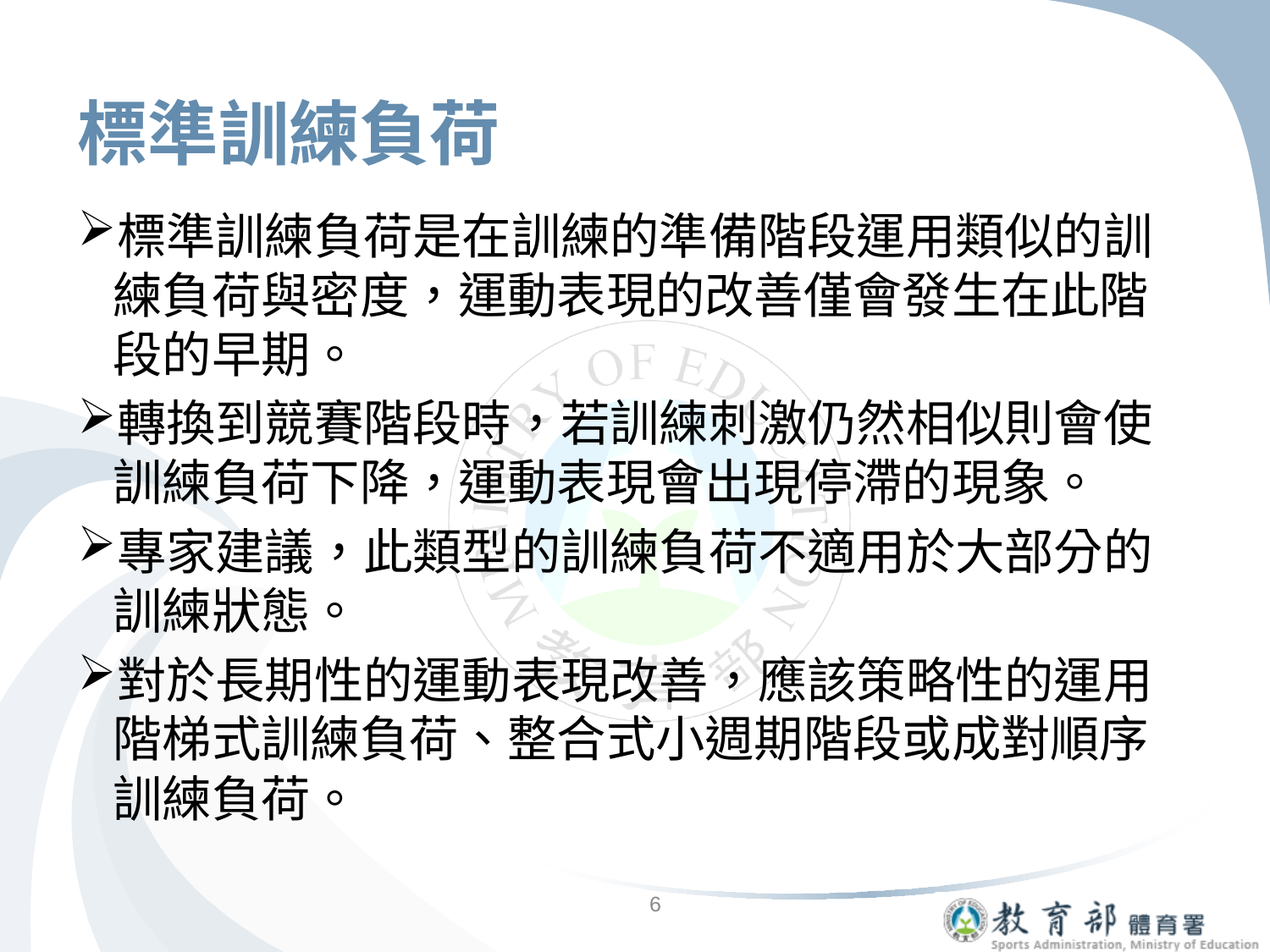

# 標準訓練負荷
標準訓練負荷是在訓練的準備階段運用類似的訓練負荷與密度，運動表現的改善僅會發生在此階段的早期。
轉換到競賽階段時，若訓練刺激仍然相似則會使訓練負荷下降，運動表現會出現停滯的現象。
專家建議，此類型的訓練負荷不適用於大部分的訓練狀態。
對於長期性的運動表現改善，應該策略性的運用 階梯式訓練負荷、整合式小週期階段或成對順序訓練負荷。
6